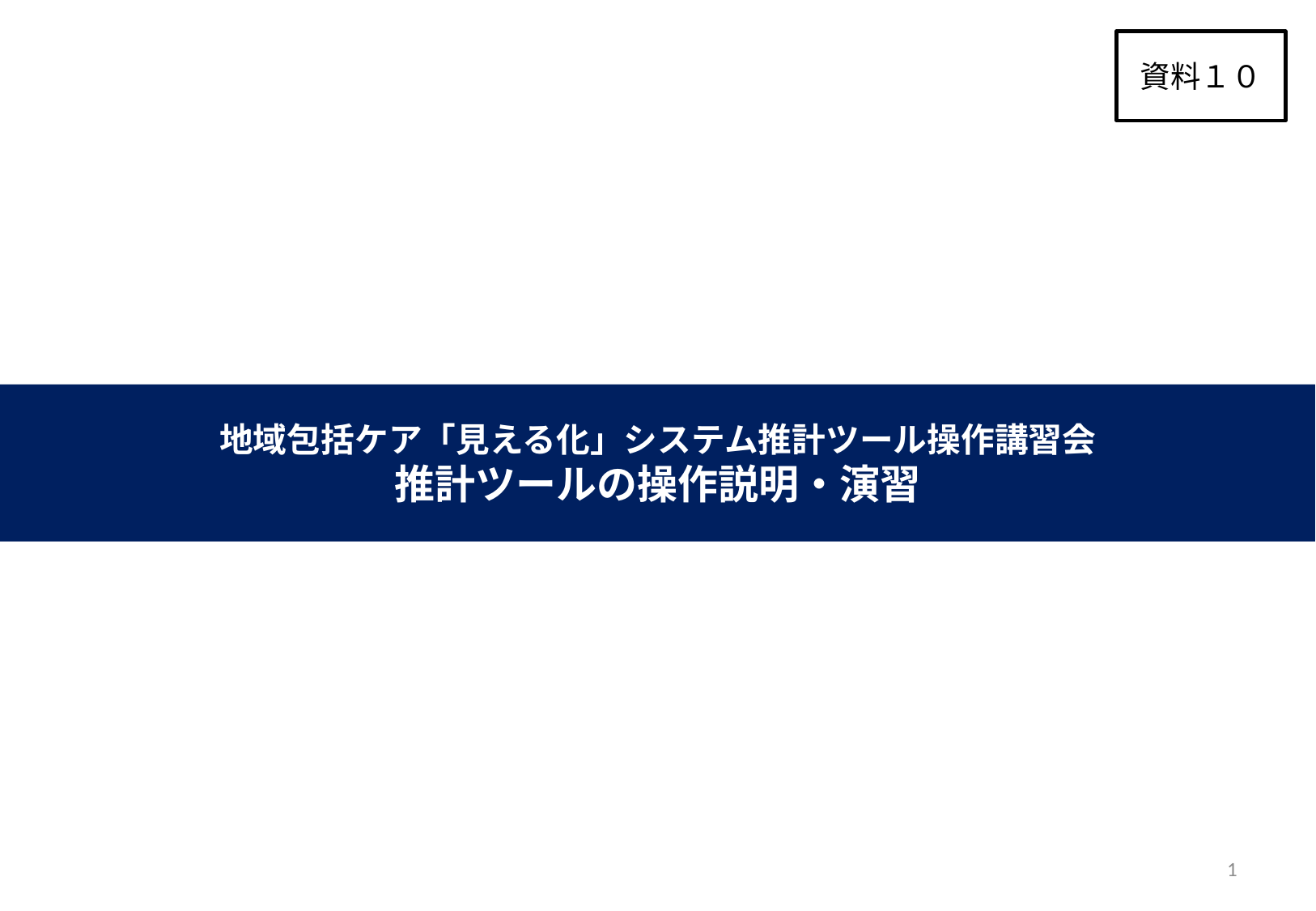

資料１０
地域包括ケア「見える化」システム推計ツール操作講習会
推計ツールの操作説明・演習
1